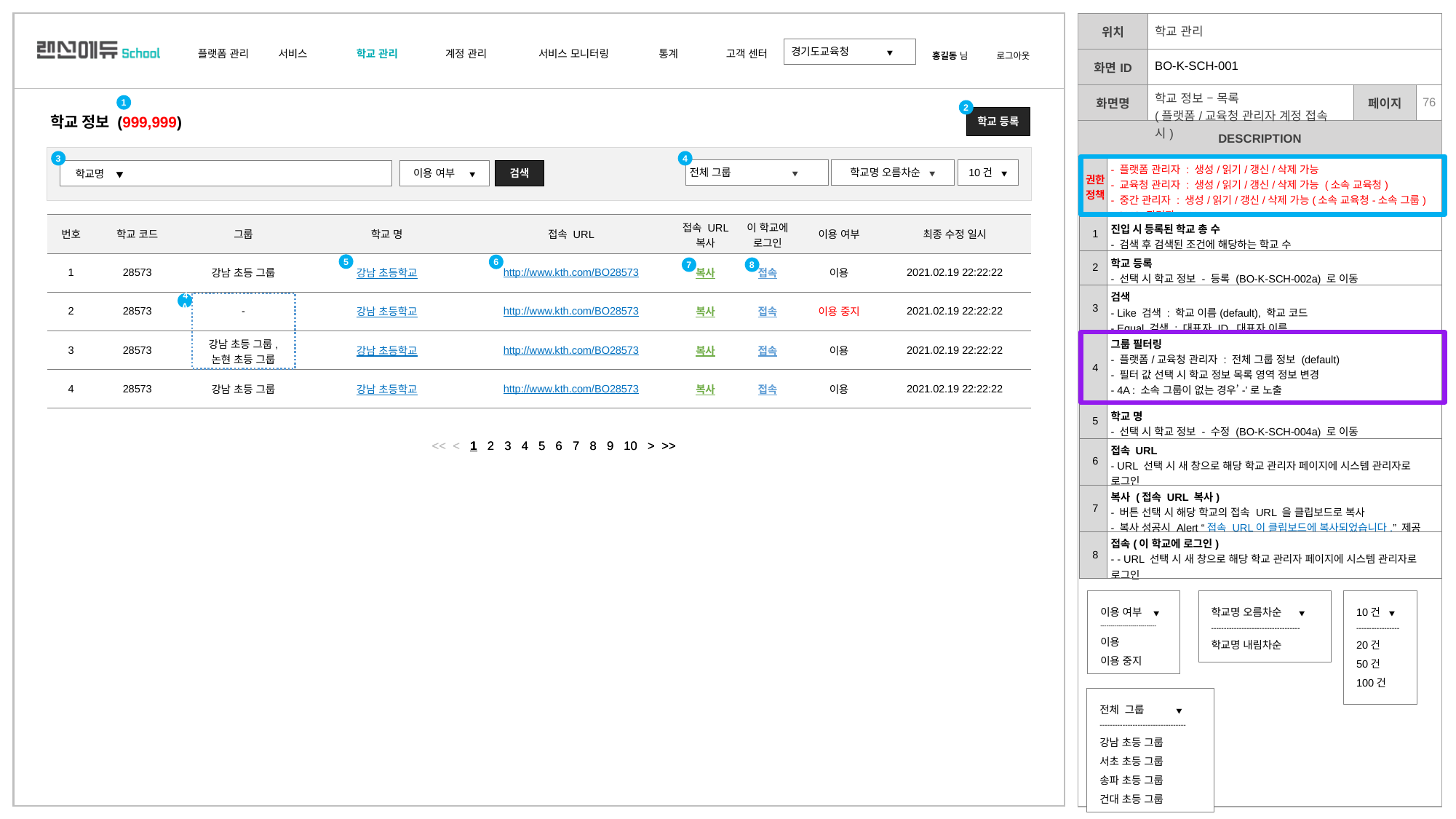

|  | 학교 관리 |  |  |
| --- | --- | --- | --- |
|  | BO-K-SCH-001 |  |  |
|  | 학교 정보 – 목록 (플랫폼/교육청 관리자 계정 접속 시) |  |  |
1
2
학교 등록
학교 정보 (999,999)

3
4

| 권한 정책 | - 플랫폼 관리자 : 생성/읽기/갱신/삭제 가능 - 교육청 관리자 : 생성/읽기/갱신/삭제 가능 (소속 교육청) - 중간 관리자 : 생성/읽기/갱신/삭제 가능(소속 교육청-소속 그룹) - CMS 관리자 : X |
| --- | --- |
| 1 | 진입 시 등록된 학교 총 수 - 검색 후 검색된 조건에 해당하는 학교 수 |
| 2 | 학교 등록 - 선택 시 학교 정보 - 등록 (BO-K-SCH-002a) 로 이동 |
| 3 | 검색 - Like 검색 : 학교 이름(default), 학교 코드 - Equal 검색 : 대표자 ID, 대표자 이름 |
| 4 | 그룹 필터링 - 플랫폼/교육청 관리자 : 전체 그룹 정보 (default) - 필터 값 선택 시 학교 정보 목록 영역 정보 변경 - 4A : 소속 그룹이 없는 경우’-’로 노출 대상 학교에 소속된 소속 그룹이 다수일 경우 여러 줄로 표기 |
| 5 | 학교 명 - 선택 시 학교 정보 - 수정 (BO-K-SCH-004a) 로 이동 |
| 6 | 접속 URL - URL 선택 시 새 창으로 해당 학교 관리자 페이지에 시스템 관리자로 로그인 |
| 7 | 복사 (접속 URL 복사) - 버튼 선택 시 해당 학교의 접속 URL 을 클립보드로 복사 - 복사 성공시 Alert “접속 URL이 클립보드에 복사되었습니다.” 제공 |
| 8 | 접속(이 학교에 로그인) - - URL 선택 시 새 창으로 해당 학교 관리자 페이지에 시스템 관리자로 로그인 |
학교명 오름차순   ▼
10건   ▼
전체 그룹                     ▼
검색

이용 여부     ▼
학교명    ▼
| 번호 | 학교 코드 | 그룹 | 학교 명 | 접속 URL | 접속 URL 복사 | 이 학교에 로그인 | 이용 여부 | 최종 수정 일시 |
| --- | --- | --- | --- | --- | --- | --- | --- | --- |
| 1 | 28573 | 강남 초등 그룹 | 강남 초등학교 | http://www.kth.com/BO28573 | 복사 | 접속 | 이용 | 2021.02.19 22:22:22 |
| 2 | 28573 | - | 강남 초등학교 | http://www.kth.com/BO28573 | 복사 | 접속 | 이용 중지 | 2021.02.19 22:22:22 |
| 3 | 28573 | 강남 초등 그룹, 논현 초등 그룹 | 강남 초등학교 | http://www.kth.com/BO28573 | 복사 | 접속 | 이용 | 2021.02.19 22:22:22 |
| 4 | 28573 | 강남 초등 그룹 | 강남 초등학교 | http://www.kth.com/BO28573 | 복사 | 접속 | 이용 | 2021.02.19 22:22:22 |
5
6
7
8
4A

<<  <   1   2   3   4   5   6   7   8   9   10   >  >>
<<  <   1   2   3   4   5   6   7   8   9   10   >  >>
이용 여부    ▼
----------------------------
이용
이용 중지
10건   ▼
-----------------
20건
50건
100건
학교명 오름차순      ▼
-----------------------------------
학교명 내림차순
전체  그룹           ▼
----------------------------------
강남 초등 그룹
서초 초등 그룹
송파 초등 그룹
건대 초등 그룹